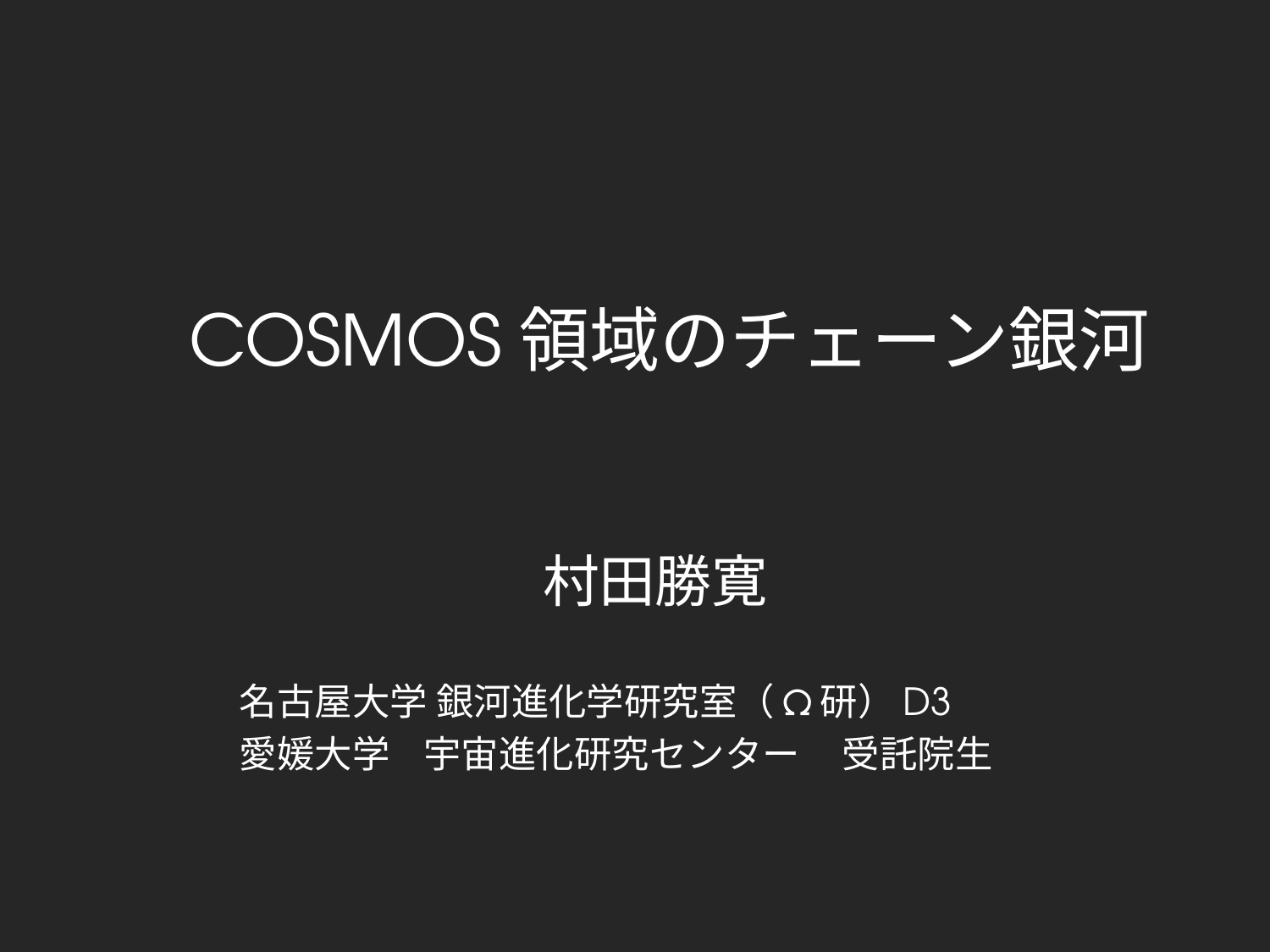

# COSMOS領域のチェーン銀河
村田勝寛

        名古屋大学 銀河進化学研究室（Ω研）D3
        愛媛大学    宇宙進化研究センター     受託院生